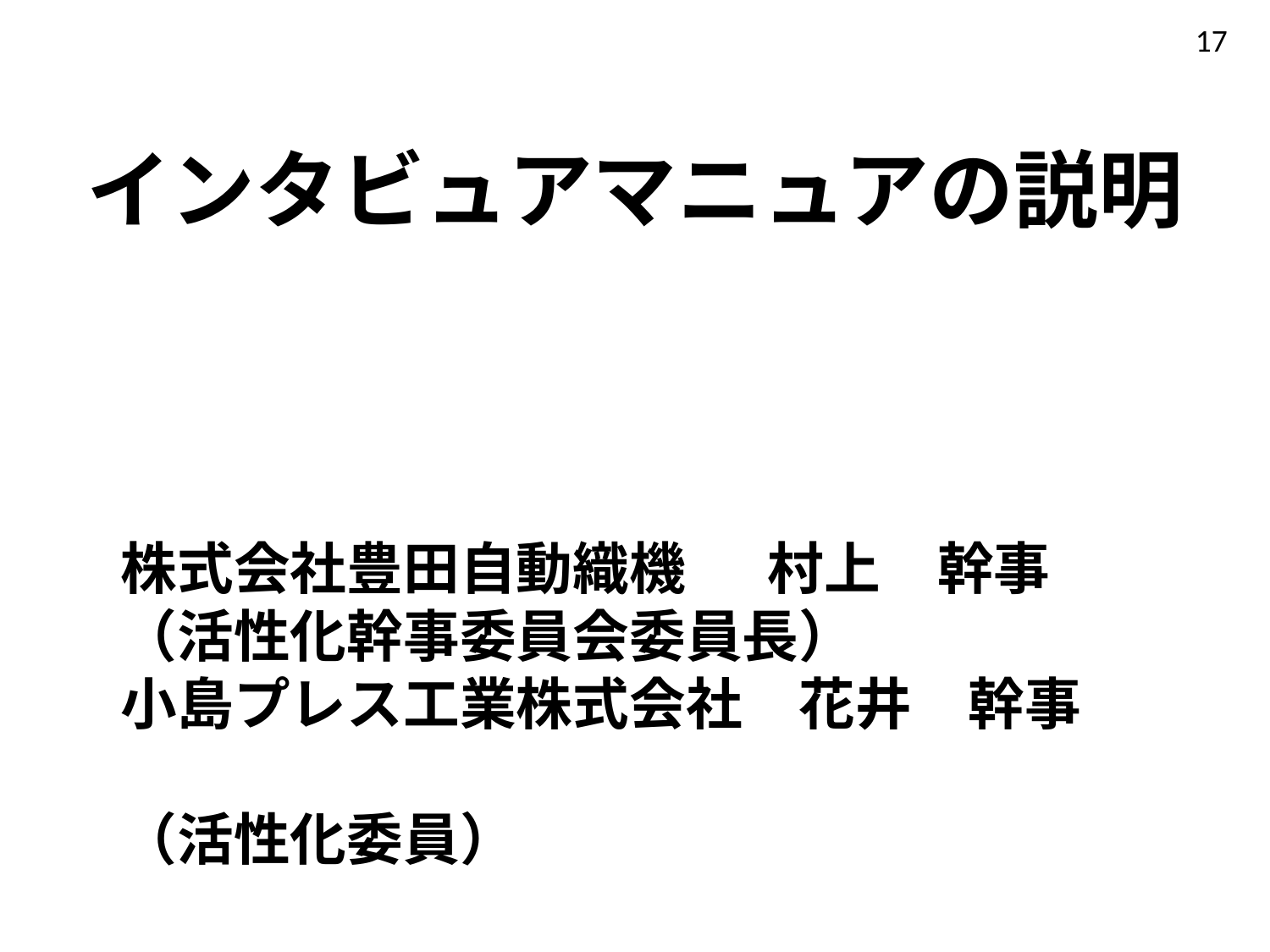

17
インタビュアマニュアの説明
株式会社豊田自動織機　  村上　幹事
（活性化幹事委員会委員長）
小島プレス工業株式会社　花井　幹事
（活性化委員）